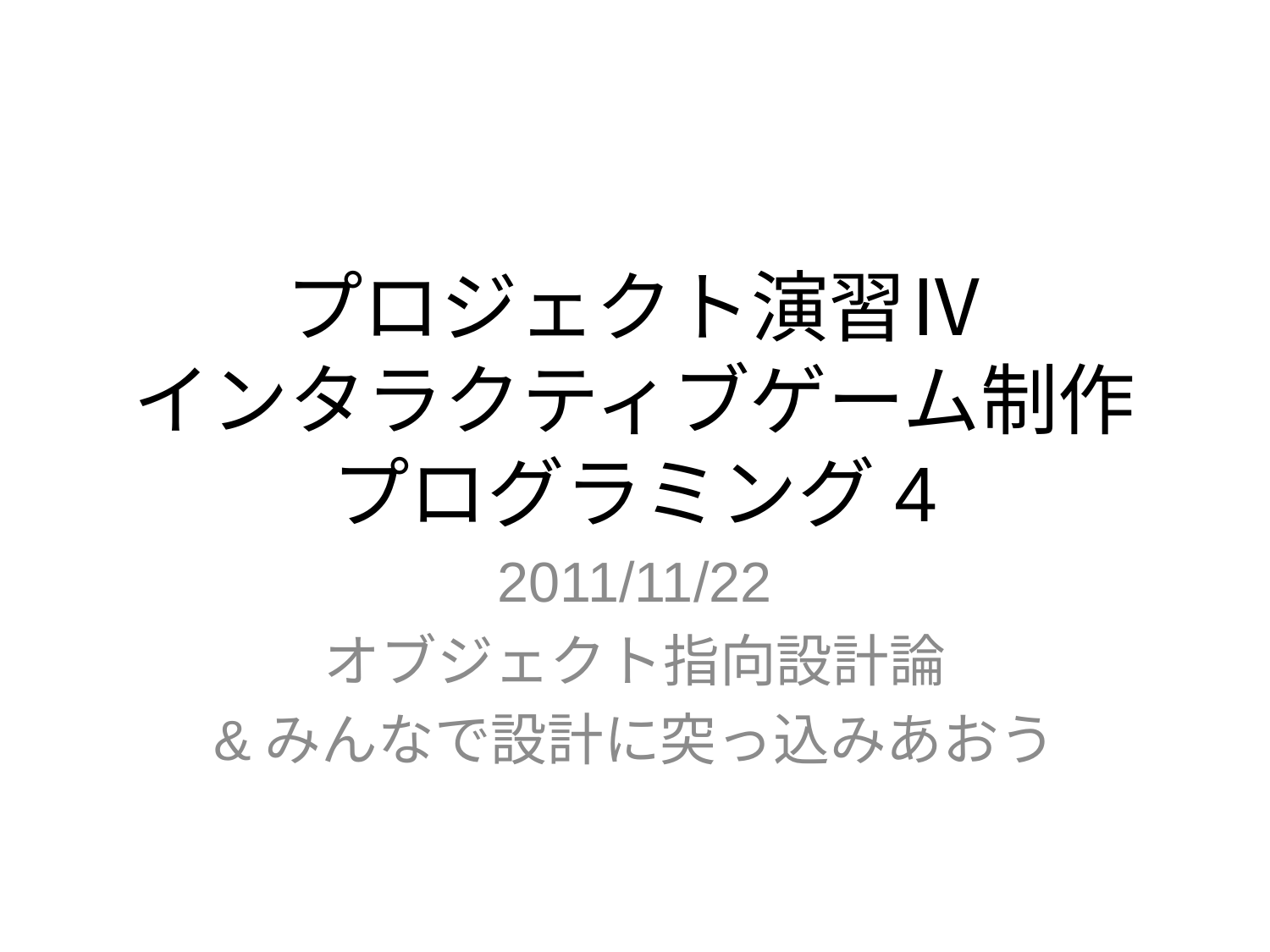

# プロジェクト演習Ⅳ インタラクティブゲーム制作 プログラミング4
2011/11/22
オブジェクト指向設計論
&みんなで設計に突っ込みあおう